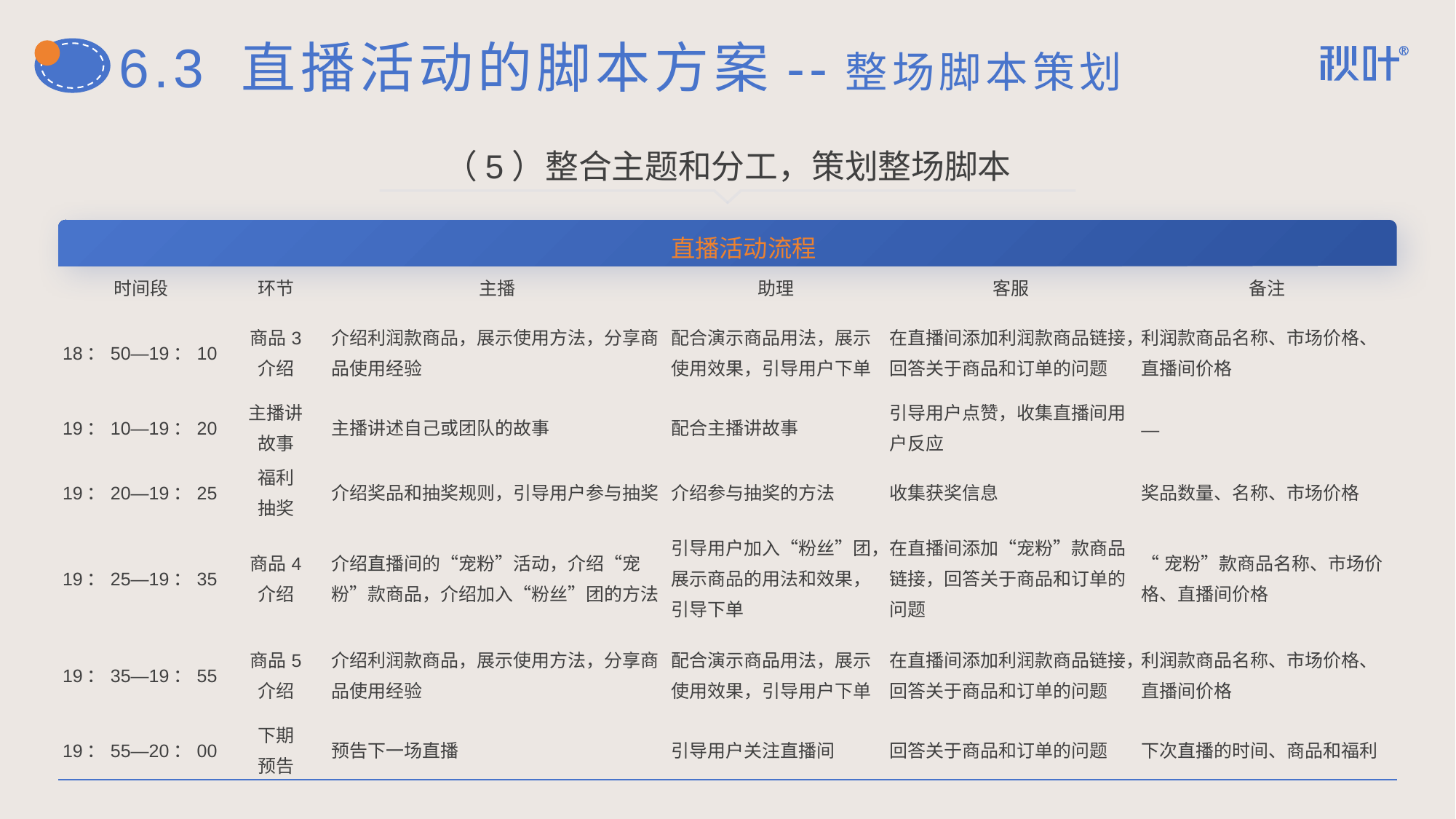

# 6.3 直播活动的脚本方案--整场脚本策划
（5）整合主题和分工，策划整场脚本

| 直播活动流程 |  |  |  |  |  |
| --- | --- | --- | --- | --- | --- |
| 时间段 | 环节 | 主播 | 助理 | 客服 | 备注 |
| 18：50—19：10 | 商品3 介绍 | 介绍利润款商品，展示使用方法，分享商品使用经验 | 配合演示商品用法，展示使用效果，引导用户下单 | 在直播间添加利润款商品链接，回答关于商品和订单的问题 | 利润款商品名称、市场价格、直播间价格 |
| 19：10—19：20 | 主播讲 故事 | 主播讲述自己或团队的故事 | 配合主播讲故事 | 引导用户点赞，收集直播间用户反应 | — |
| 19：20—19：25 | 福利 抽奖 | 介绍奖品和抽奖规则，引导用户参与抽奖 | 介绍参与抽奖的方法 | 收集获奖信息 | 奖品数量、名称、市场价格 |
| 19：25—19：35 | 商品4 介绍 | 介绍直播间的“宠粉”活动，介绍“宠粉”款商品，介绍加入“粉丝”团的方法 | 引导用户加入“粉丝”团，展示商品的用法和效果，引导下单 | 在直播间添加“宠粉”款商品链接，回答关于商品和订单的问题 | “宠粉”款商品名称、市场价格、直播间价格 |
| 19：35—19：55 | 商品5 介绍 | 介绍利润款商品，展示使用方法，分享商品使用经验 | 配合演示商品用法，展示使用效果，引导用户下单 | 在直播间添加利润款商品链接，回答关于商品和订单的问题 | 利润款商品名称、市场价格、直播间价格 |
| 19：55—20：00 | 下期 预告 | 预告下一场直播 | 引导用户关注直播间 | 回答关于商品和订单的问题 | 下次直播的时间、商品和福利 |